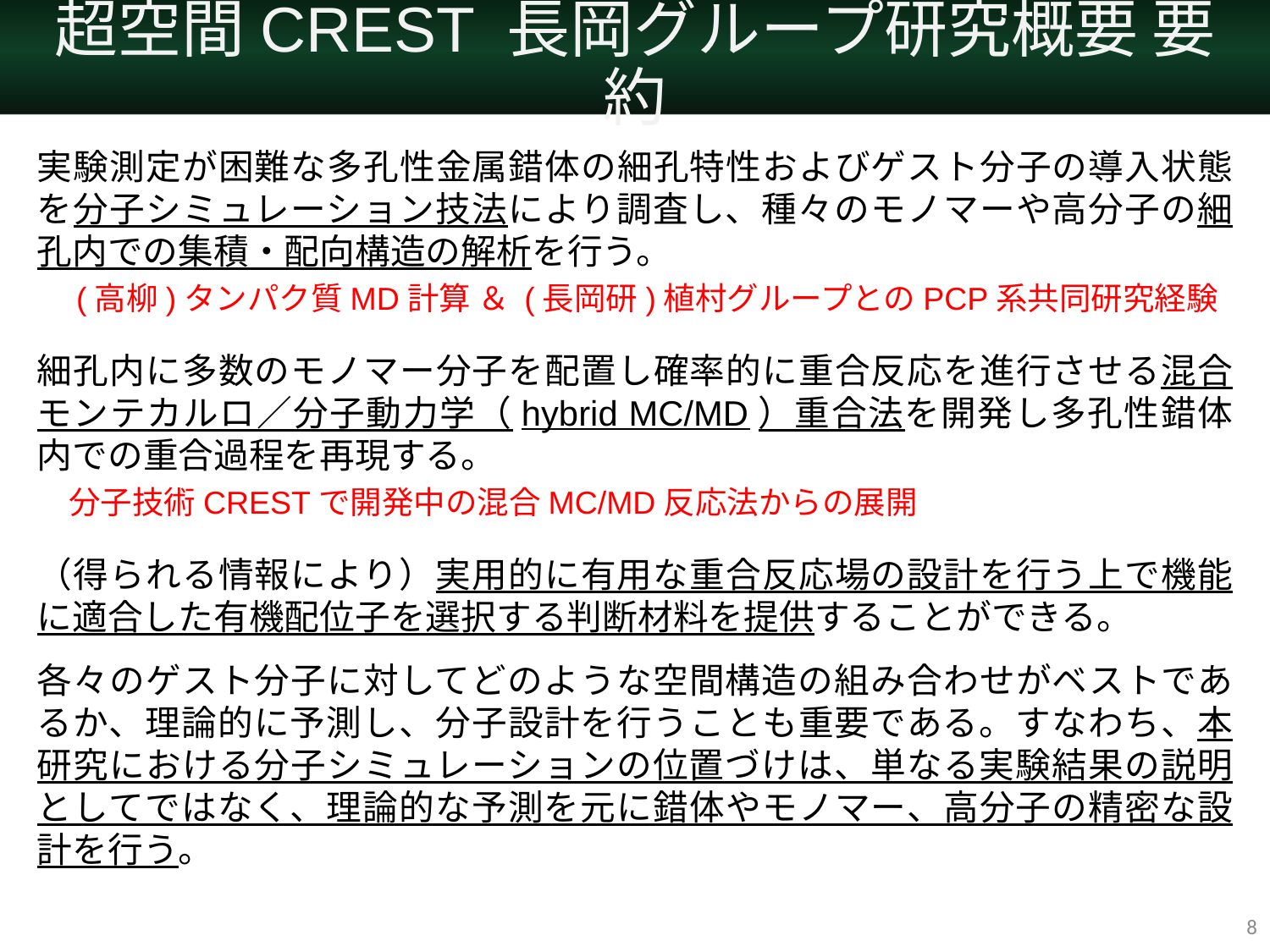

# 超空間CREST 長岡グループ研究概要 要約
実験測定が困難な多孔性金属錯体の細孔特性およびゲスト分子の導入状態を分子シミュレーション技法により調査し、種々のモノマーや高分子の細孔内での集積・配向構造の解析を行う。
　(高柳)タンパク質MD計算 ＆ (長岡研)植村グループとのPCP系共同研究経験
細孔内に多数のモノマー分子を配置し確率的に重合反応を進行させる混合モンテカルロ／分子動力学（hybrid MC/MD）重合法を開発し多孔性錯体内での重合過程を再現する。
　分子技術CRESTで開発中の混合MC/MD反応法からの展開
（得られる情報により）実用的に有用な重合反応場の設計を行う上で機能に適合した有機配位子を選択する判断材料を提供することができる。
各々のゲスト分子に対してどのような空間構造の組み合わせがベストであるか、理論的に予測し、分子設計を行うことも重要である。すなわち、本研究における分子シミュレーションの位置づけは、単なる実験結果の説明としてではなく、理論的な予測を元に錯体やモノマー、高分子の精密な設計を行う。
8